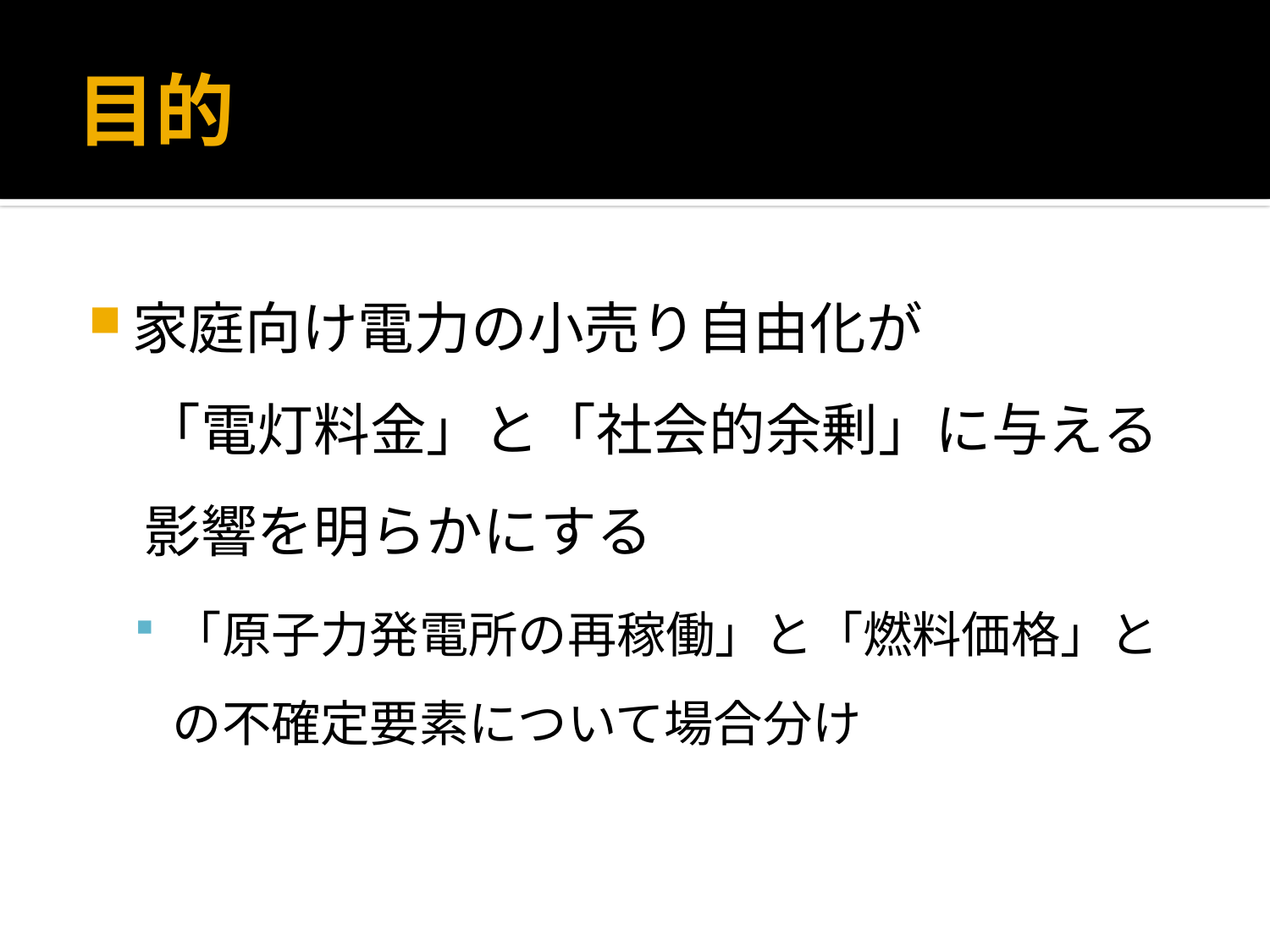

# 目的
家庭向け電力の小売り自由化が
　「電灯料金」と「社会的余剰」に与える
　影響を明らかにする
「原子力発電所の再稼働」と「燃料価格」との不確定要素について場合分け